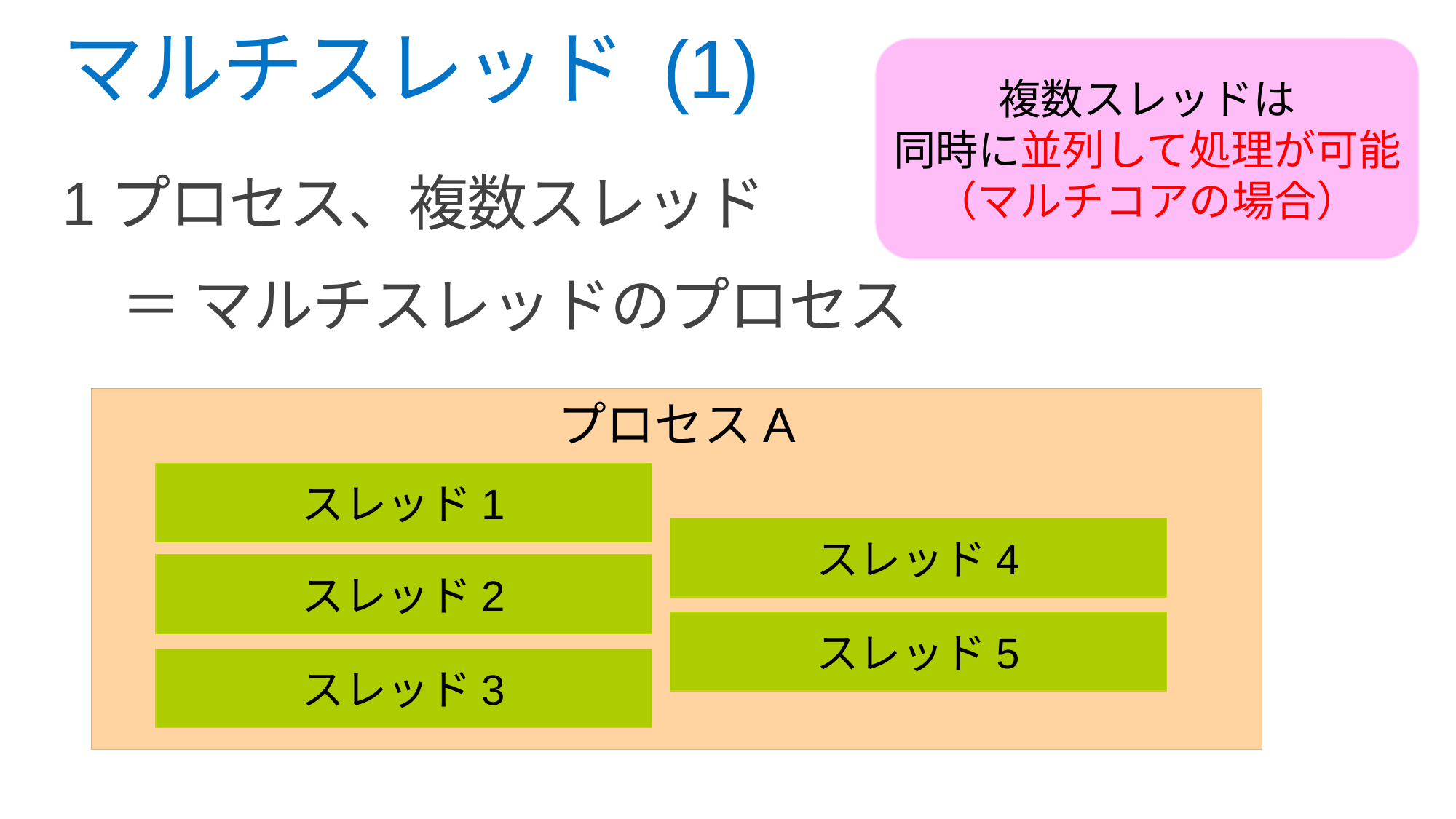

# マルチスレッド (1)
複数スレッドは
同時に並列して処理が可能
（マルチコアの場合）
1プロセス、複数スレッド
　＝ マルチスレッドのプロセス
プロセスA
スレッド1
スレッド4
スレッド2
スレッド5
スレッド3